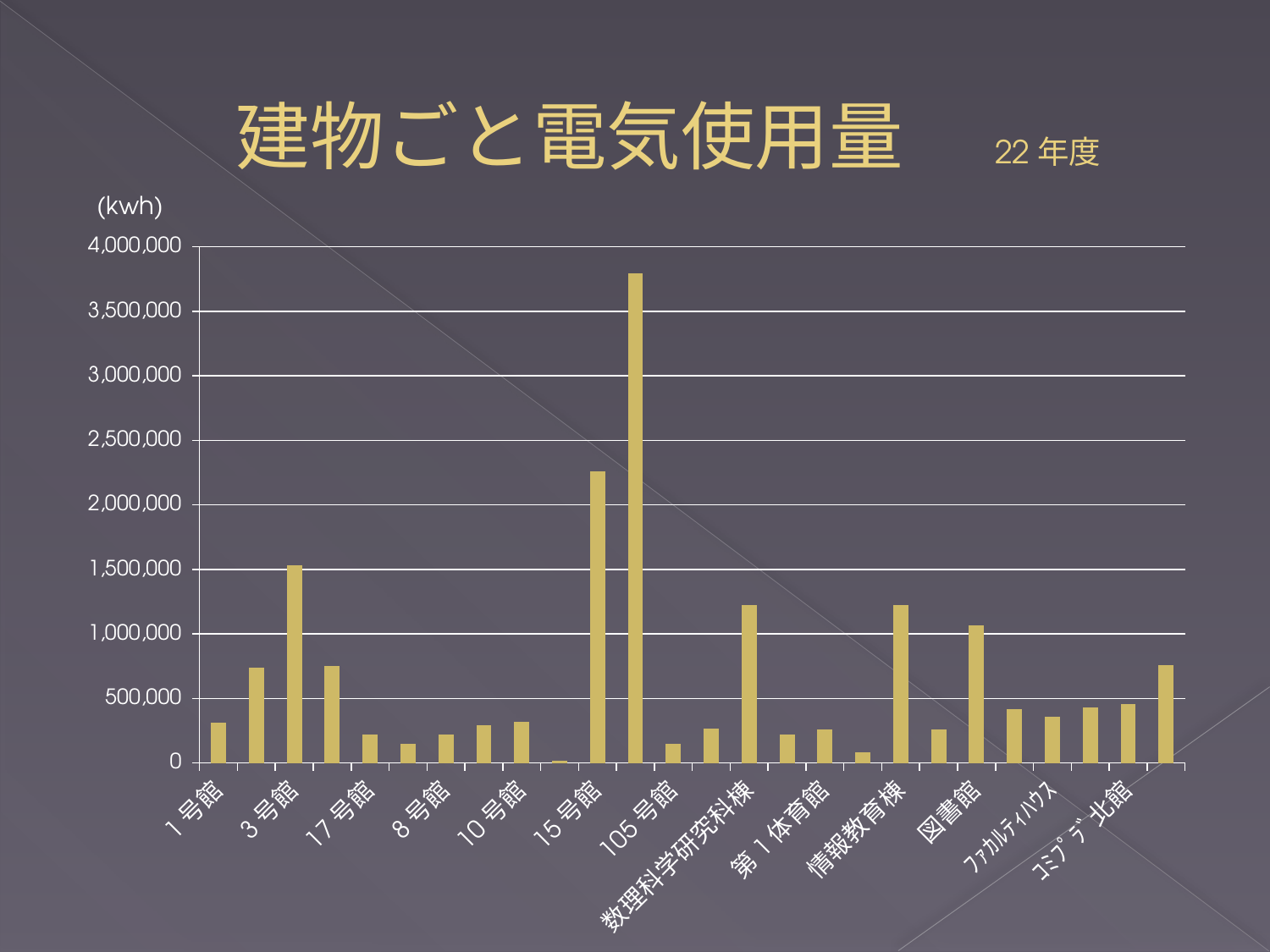

# 建物ごと電気使用量　22年度
(kwh)

### Chart

| Category |  |
|---|---|
| 1号館 | 314630.0 |
| 2号館 | 740000.0 |
| 3号館 | 1533360.0 |
| ｱﾄﾞﾊﾞﾝｽﾄﾗﾎﾞ | 751110.0 |
| 17号館 | 217880.0 |
| 6号館 | 146800.0 |
| 8号館 | 220510.0 |
| 9号館 | 290485.8 |
| 10号館 | 321760.0 |
| 11号館 | 20140.0 |
| 15号館 | 2261100.0 |
| 16号館 | 3795200.0 |
| 105号館 | 150670.0 |
| 学生会館 | 265660.0 |
| 数理科学研究科棟 | 1224900.0 |
| 講堂 | 220140.0 |
| 第1体育館 | 257098.0 |
| 第2体育館 | 84730.0 |
| 情報教育棟 | 1225600.0 |
| ｷｬﾝﾊﾟｽﾌﾟﾗｻﾞ | 259770.0 |
| 図書館 | 1069400.0 |
| 学際交流棟 | 416160.0 |
| ﾌｧｶﾙﾃｨﾊｳｽ | 357840.0 |
| 18号館 | 429100.0 |
| ｺﾐﾌﾟﾗﾞ北館 | 458310.0 |
| ｺﾐﾌﾟﾗﾞ南館 | 756180.0 |